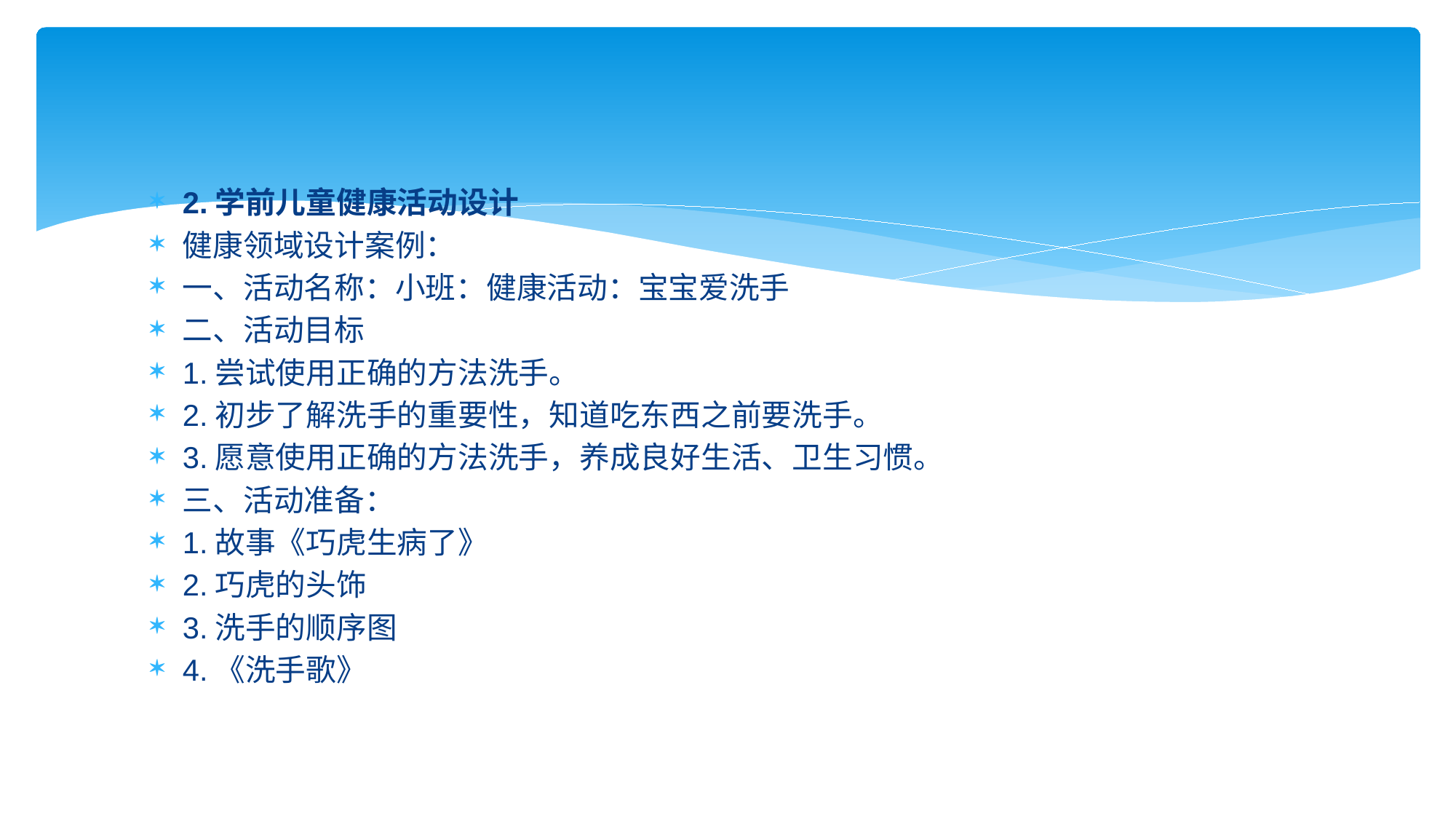

2.学前儿童健康活动设计
健康领域设计案例：
一、活动名称：小班：健康活动：宝宝爱洗手
二、活动目标
1.尝试使用正确的方法洗手。
2.初步了解洗手的重要性，知道吃东西之前要洗手。
3.愿意使用正确的方法洗手，养成良好生活、卫生习惯。
三、活动准备：
1.故事《巧虎生病了》
2.巧虎的头饰
3.洗手的顺序图
4.《洗手歌》